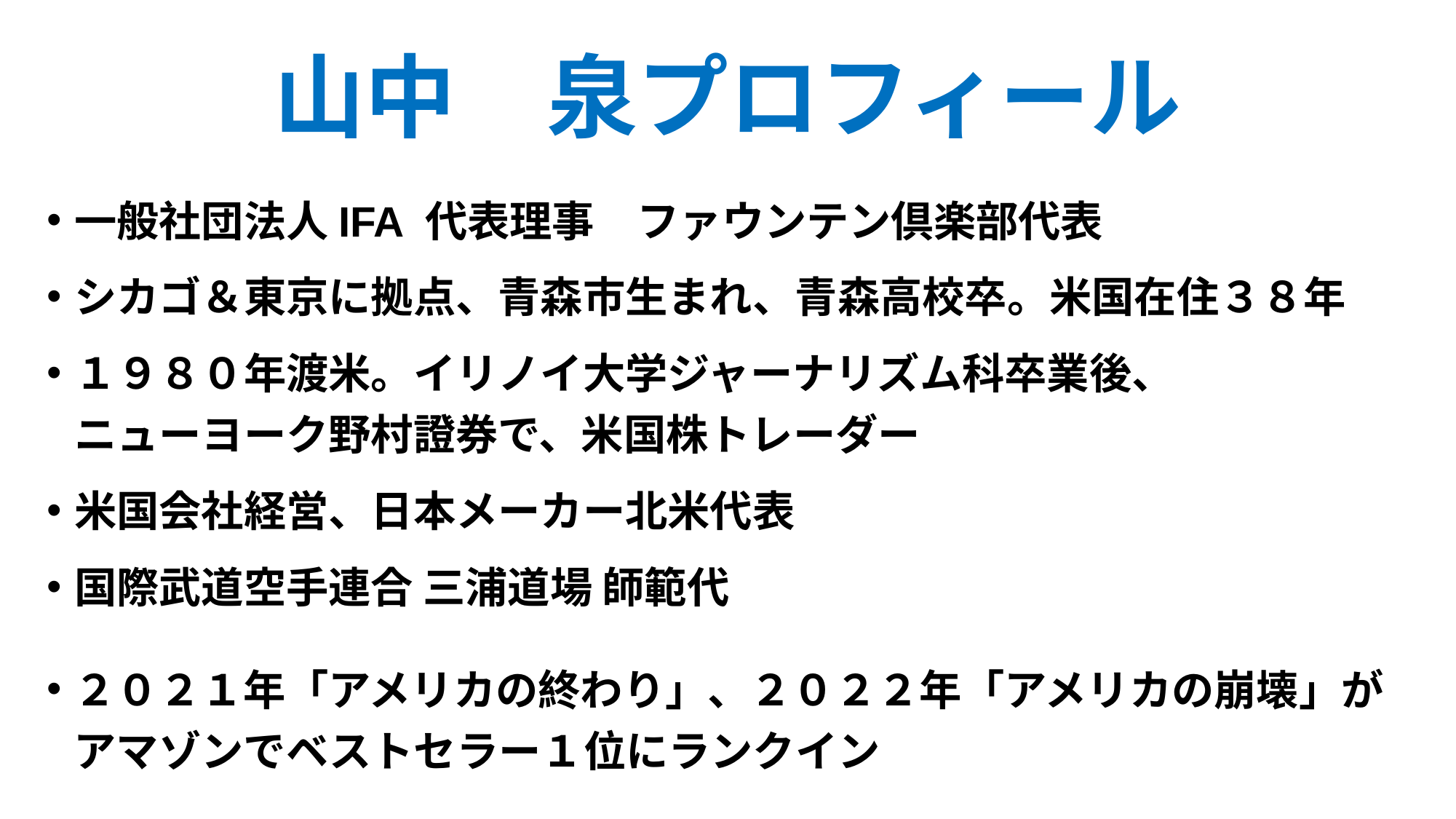

# 山中　泉プロフィール
一般社団法人IFA 代表理事　ファウンテン倶楽部代表
シカゴ＆東京に拠点、青森市生まれ、青森高校卒。米国在住３８年
１９８０年渡米。イリノイ大学ジャーナリズム科卒業後、
ニューヨーク野村證券で、米国株トレーダー
米国会社経営、日本メーカー北米代表
国際武道空手連合 三浦道場 師範代
２０２１年「アメリカの終わり」、２０２２年「アメリカの崩壊」が
アマゾンでベストセラー１位にランクイン